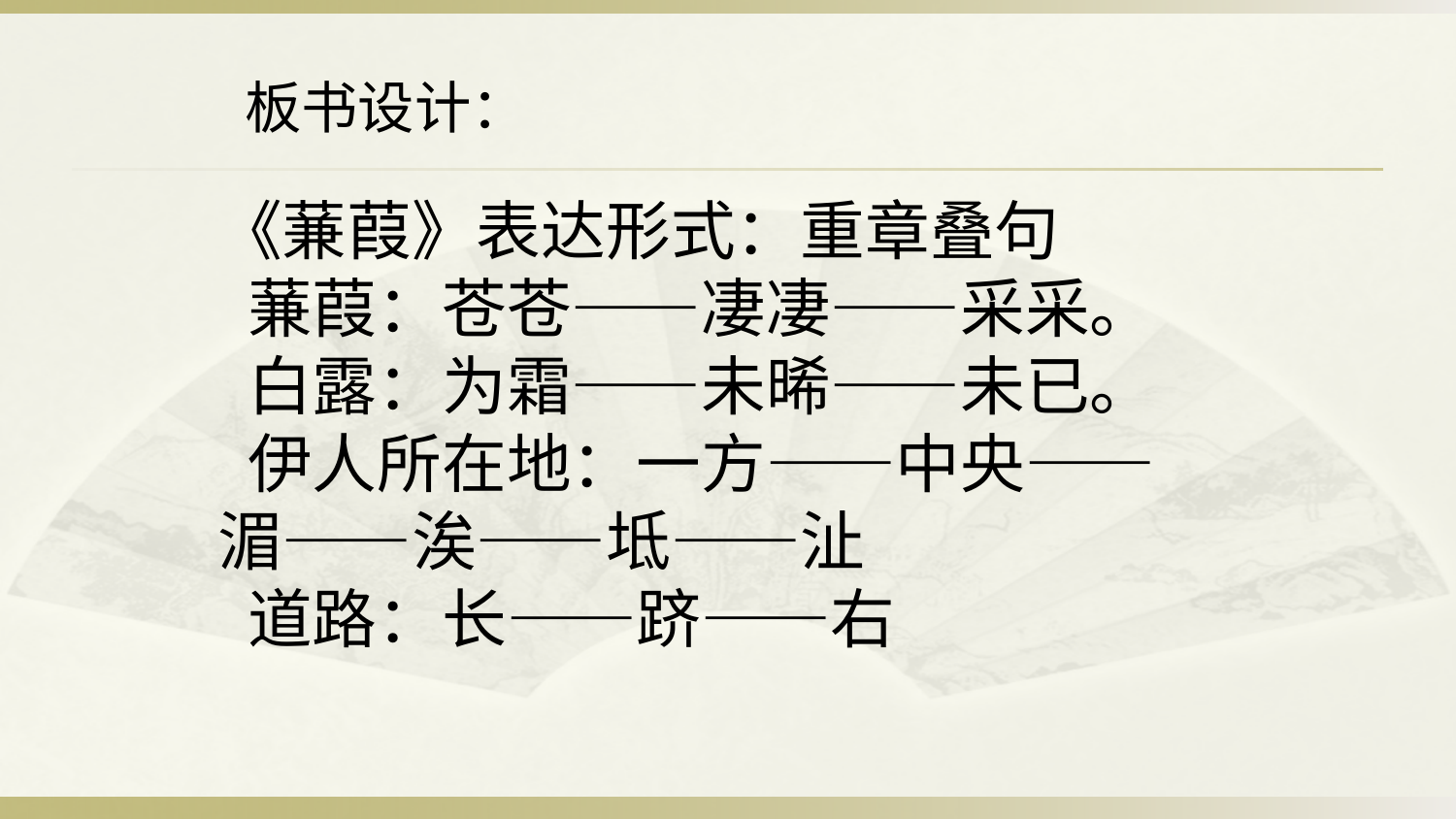

板书设计：
《蒹葭》表达形式：重章叠句
 蒹葭：苍苍——凄凄——采采。
 白露：为霜——未晞——未已。
 伊人所在地：一方——中央—— 湄——涘——坻——沚
 道路：长——跻——右